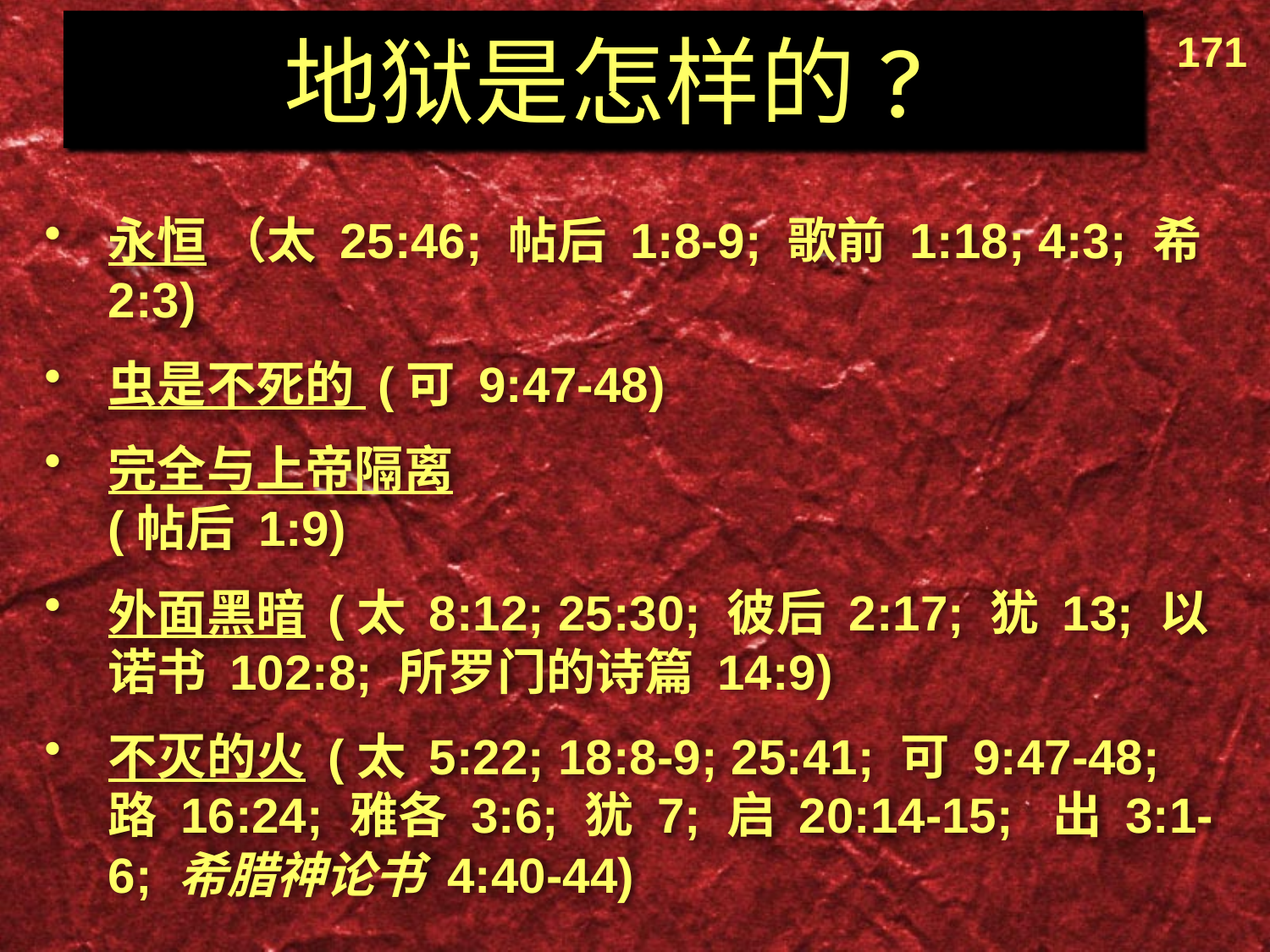

# 地狱是怎样的?
171
永恒 （太 25:46; 帖后 1:8-9; 歌前 1:18; 4:3; 希 2:3)

虫是不死的 (可 9:47-48)

完全与上帝隔离
(帖后 1:9)

外面黑暗 (太 8:12; 25:30; 彼后 2:17; 犹 13; 以诺书 102:8; 所罗门的诗篇 14:9)

不灭的火 (太 5:22; 18:8-9; 25:41; 可 9:47-48; 路 16:24; 雅各 3:6; 犹 7; 启 20:14-15;  出 3:1-6; 希腊神论书 4:40-44)